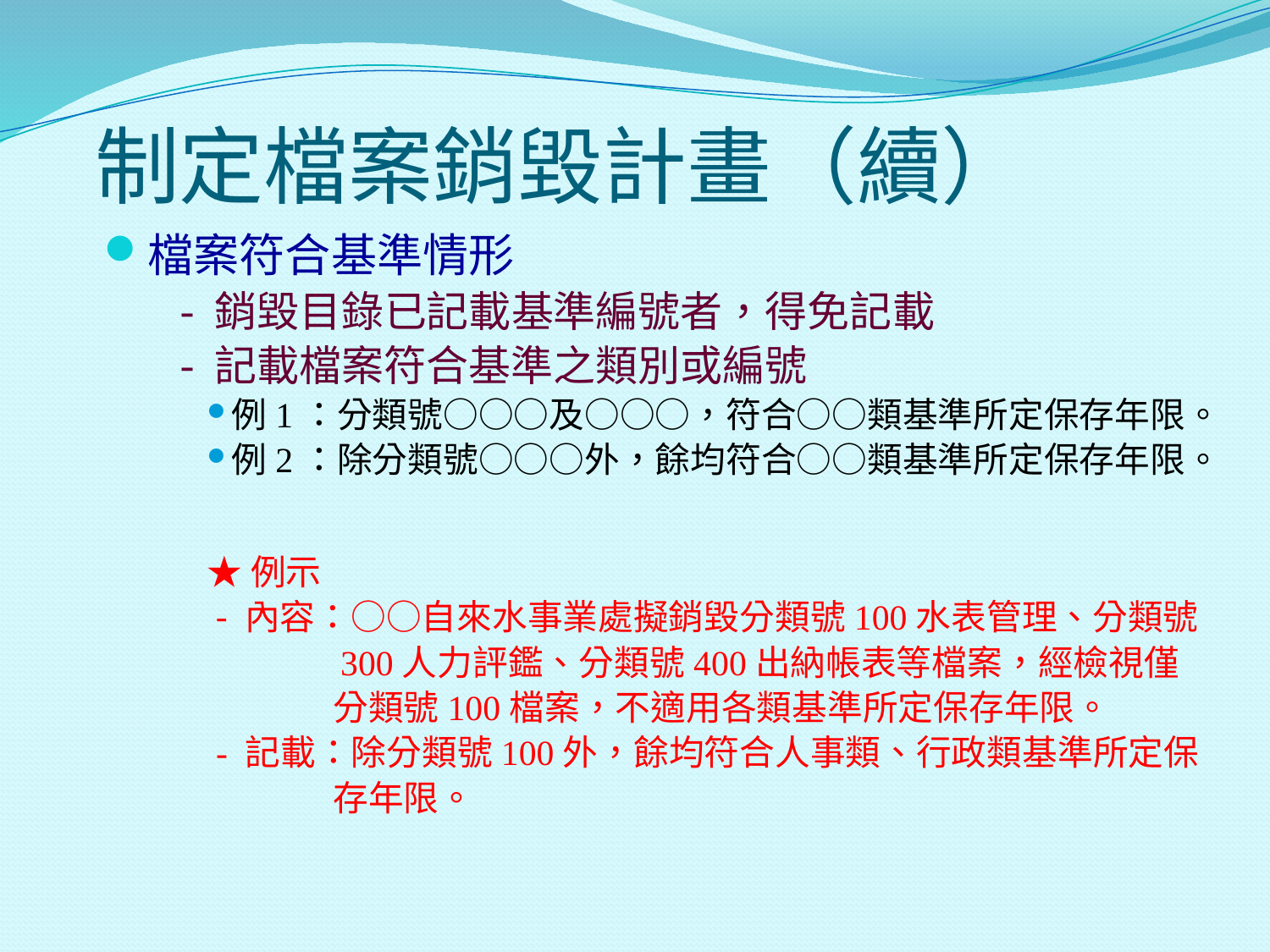

# 制定檔案銷毀計畫（續）
檔案符合基準情形
- 銷毀目錄已記載基準編號者，得免記載
- 記載檔案符合基準之類別或編號
例1：分類號○○○及○○○，符合○○類基準所定保存年限。
例2：除分類號○○○外，餘均符合○○類基準所定保存年限。

★例示
 - 內容：○○自來水事業處擬銷毀分類號100水表管理、分類號
               300人力評鑑、分類號400出納帳表等檔案，經檢視僅
               分類號100檔案，不適用各類基準所定保存年限。
 - 記載：除分類號100外，餘均符合人事類、行政類基準所定保
               存年限。